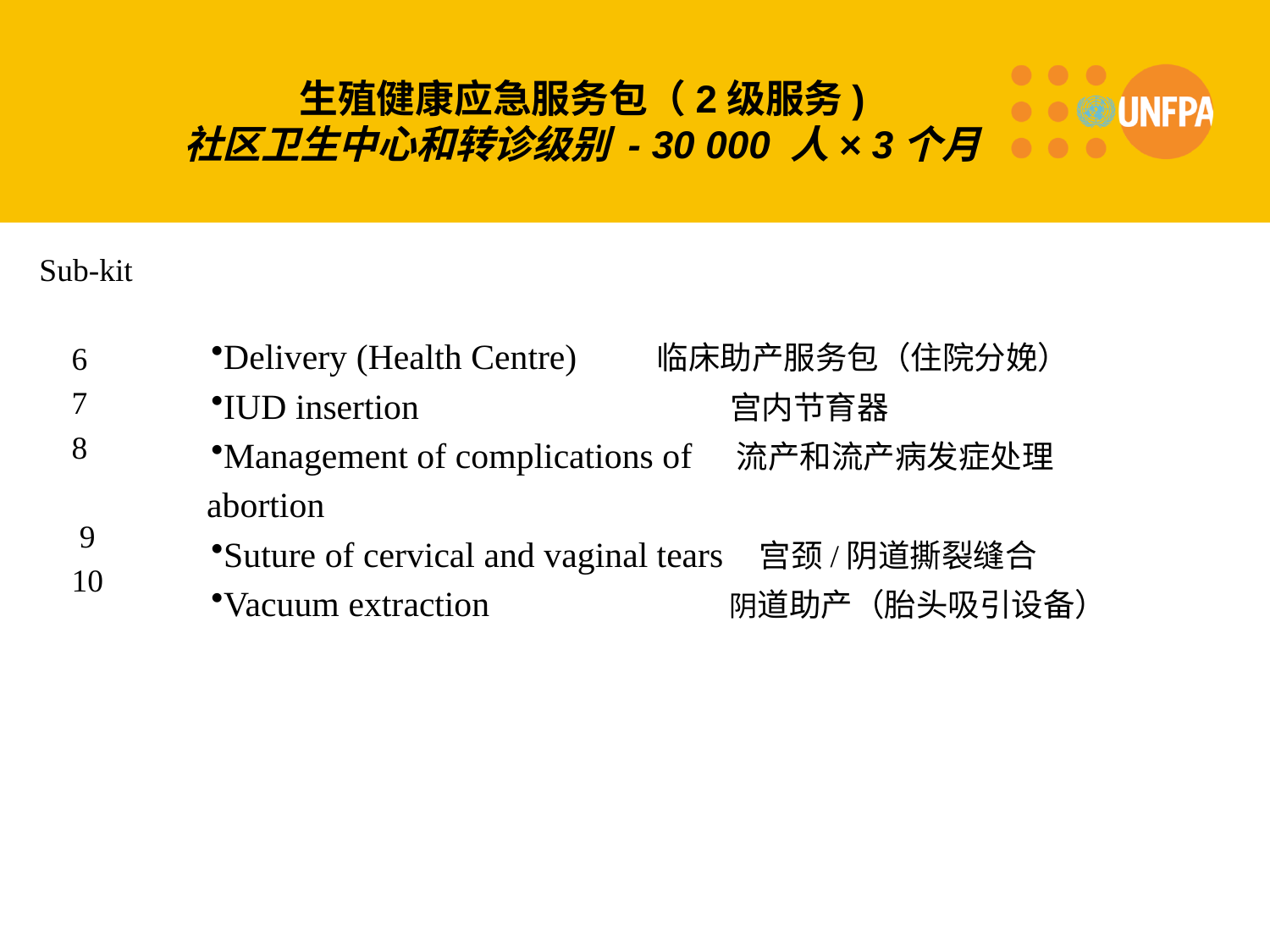

# 生殖健康应急服务包（2级服务) 社区卫生中心和转诊级别 - 30 000 人× 3个月
Sub-kit

    6
    7
    8

     9
    10

Delivery (Health Centre)        临床助产服务包（住院分娩）
IUD insertion                                  宫内节育器
Management of complications of    流产和流产病发症处理
    abortion
Suture of cervical and vaginal tears   宫颈/阴道撕裂缝合
Vacuum extraction                          阴道助产（胎头吸引设备）